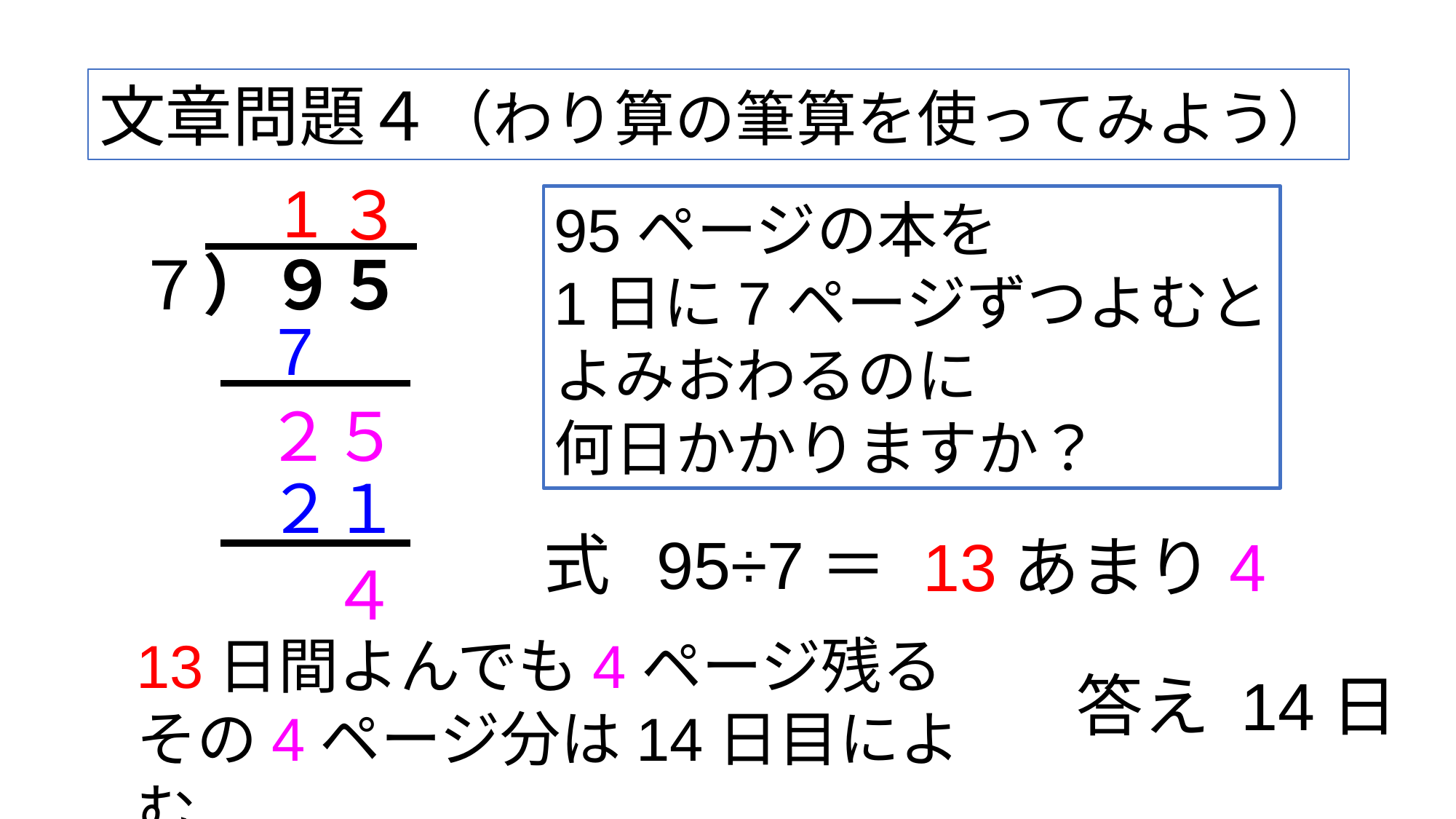

文章問題４（わり算の筆算を使ってみよう）
1
３
95ページの本を
1日に7ページずつよむと
よみおわるのに
何日かかりますか？
７）９５
7
２５
２１
式  95÷7＝
13あまり4
４
13日間よんでも4ページ残る
その4ページ分は14日目によむ
答え 14日